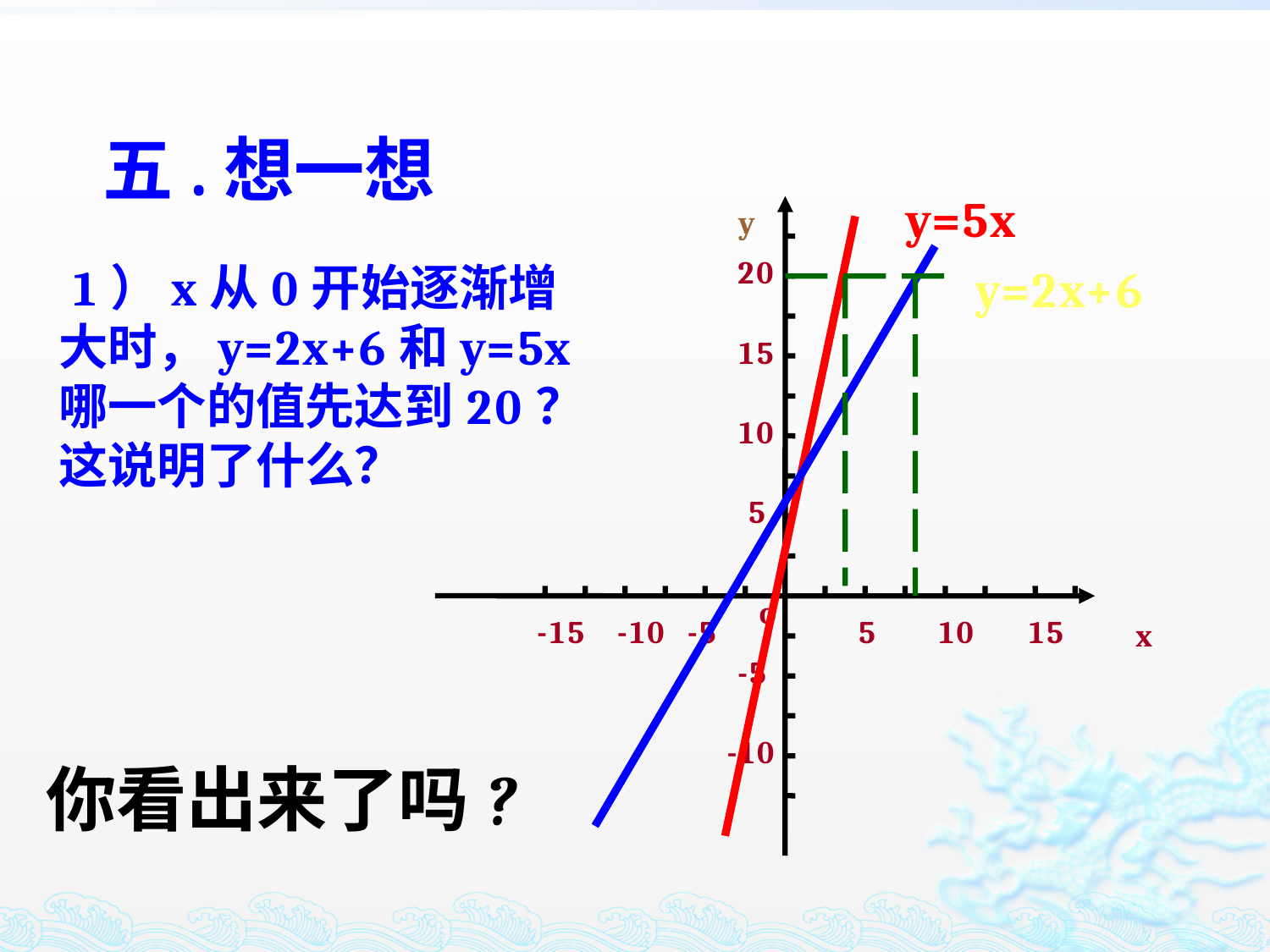

五.想一想
y=5x

y

20
 1）x从0开始逐渐增
大时，y=2x+6和y=5x
哪一个的值先达到20？
这说明了什么？
y=2x+6

15

10

5

o

-15
-10
-5
5
10
15
x

-5

-10
你看出来了吗?